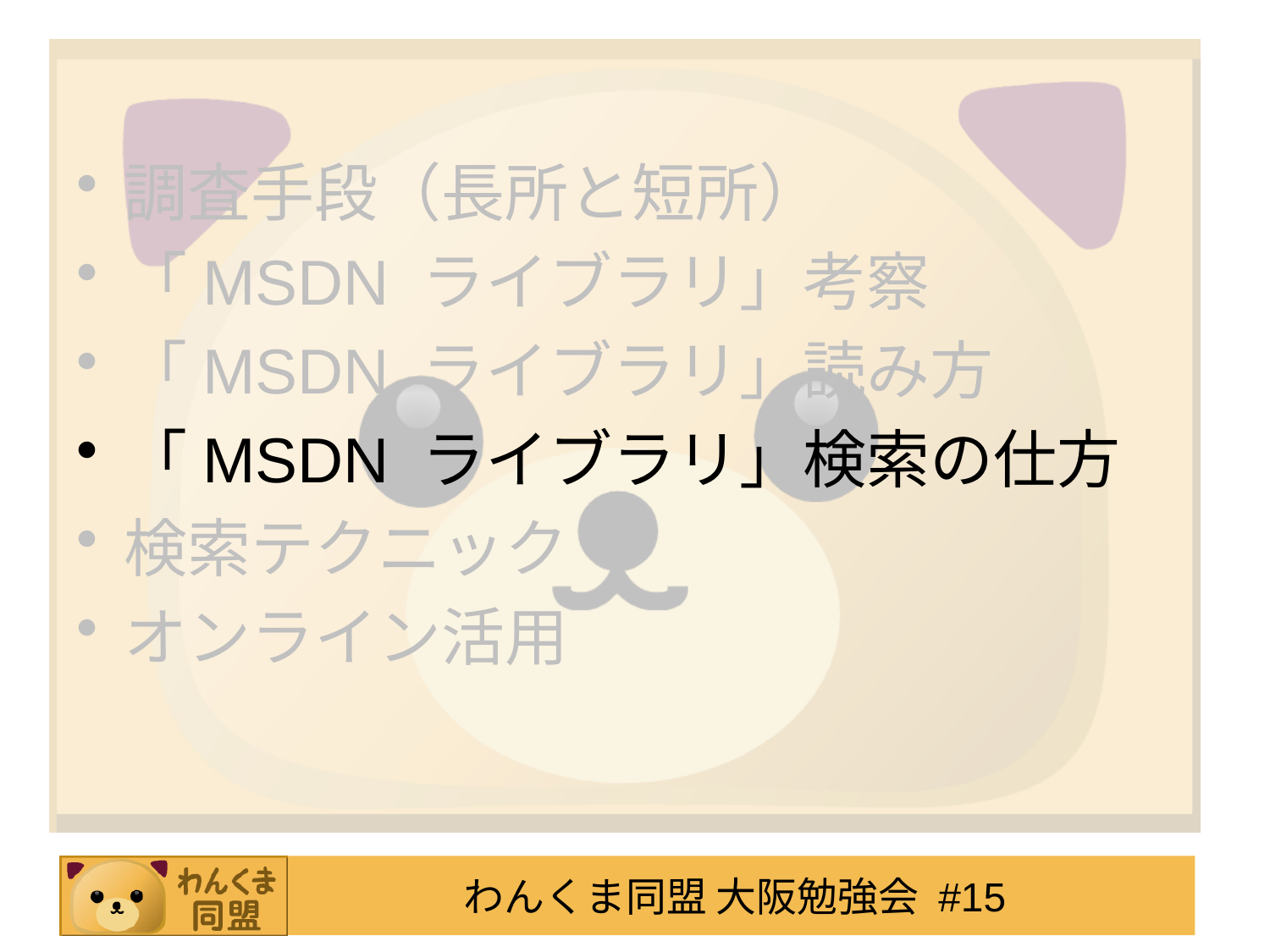

#
調査手段（長所と短所）
「MSDN ライブラリ」考察
「MSDN ライブラリ」読み方
「MSDN ライブラリ」検索の仕方
検索テクニック
オンライン活用